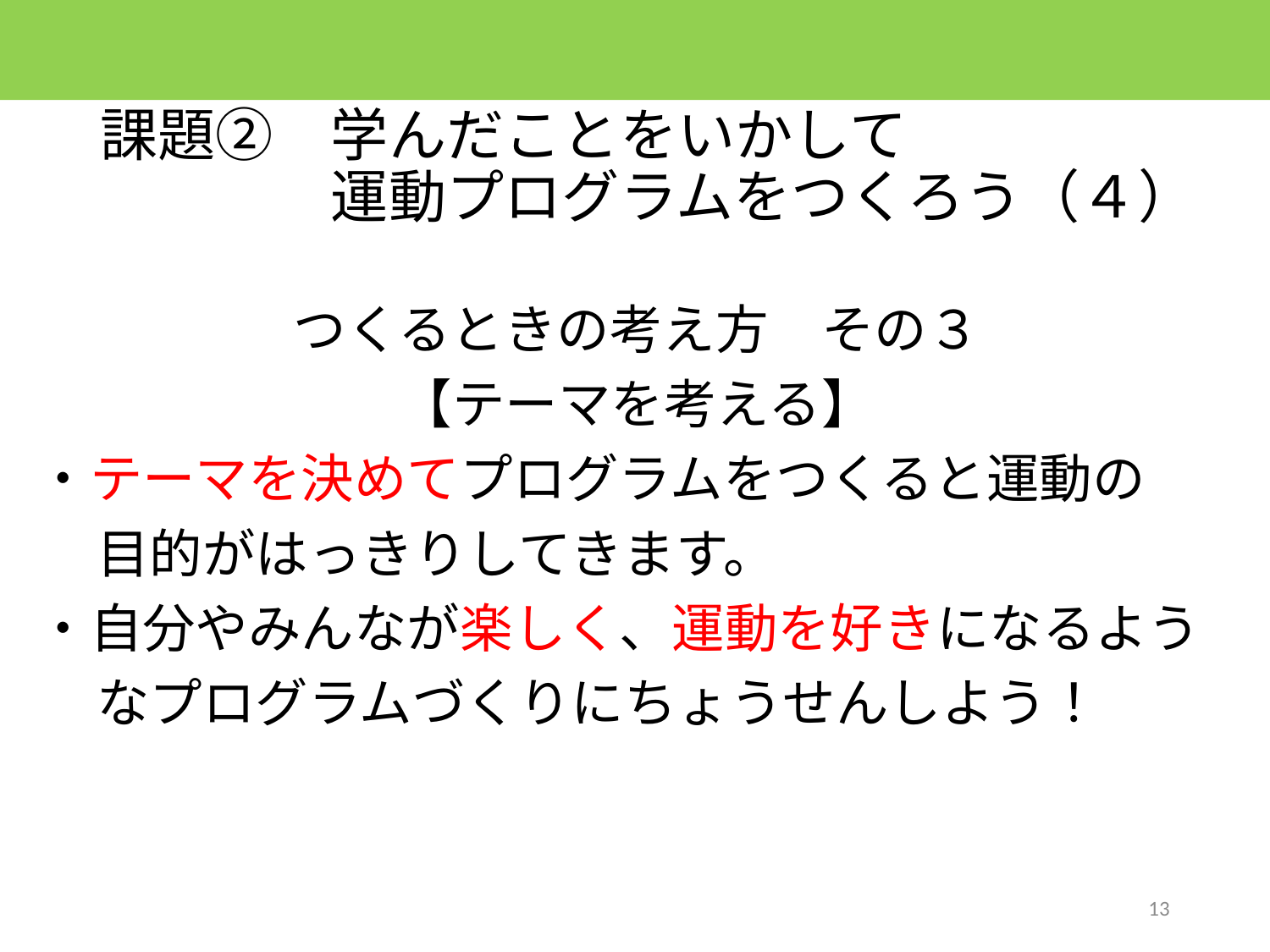

# 課題②　学んだことをいかして 　　　　運動プログラムをつくろう（４）
つくるときの考え方　その３
【テーマを考える】
・テーマを決めてプログラムをつくると運動の
    目的がはっきりしてきます。
・自分やみんなが楽しく、運動を好きになるよう
    なプログラムづくりにちょうせんしよう！
13